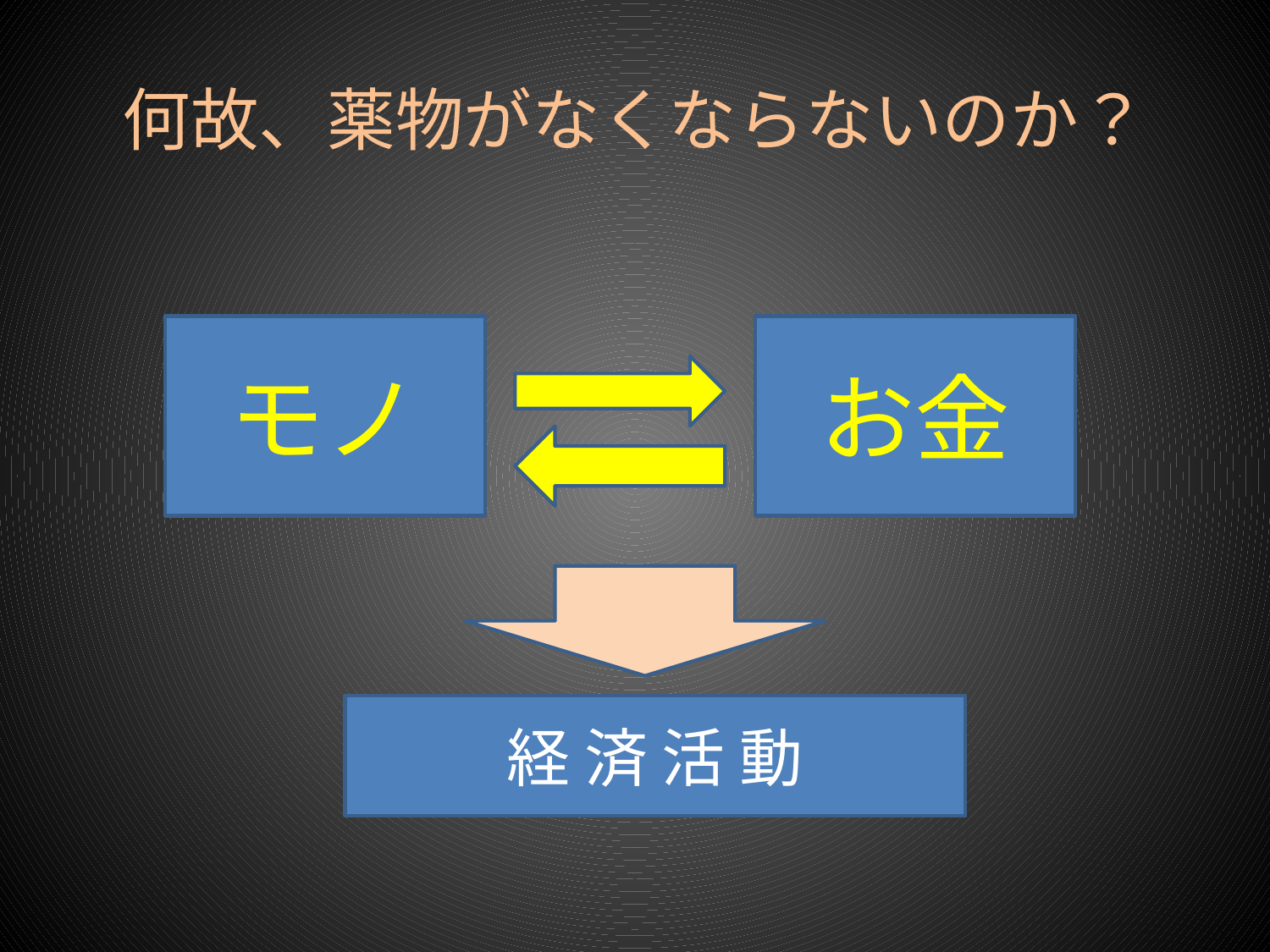

# 何故、薬物がなくならないのか？

モノ
お金

経 済 活 動